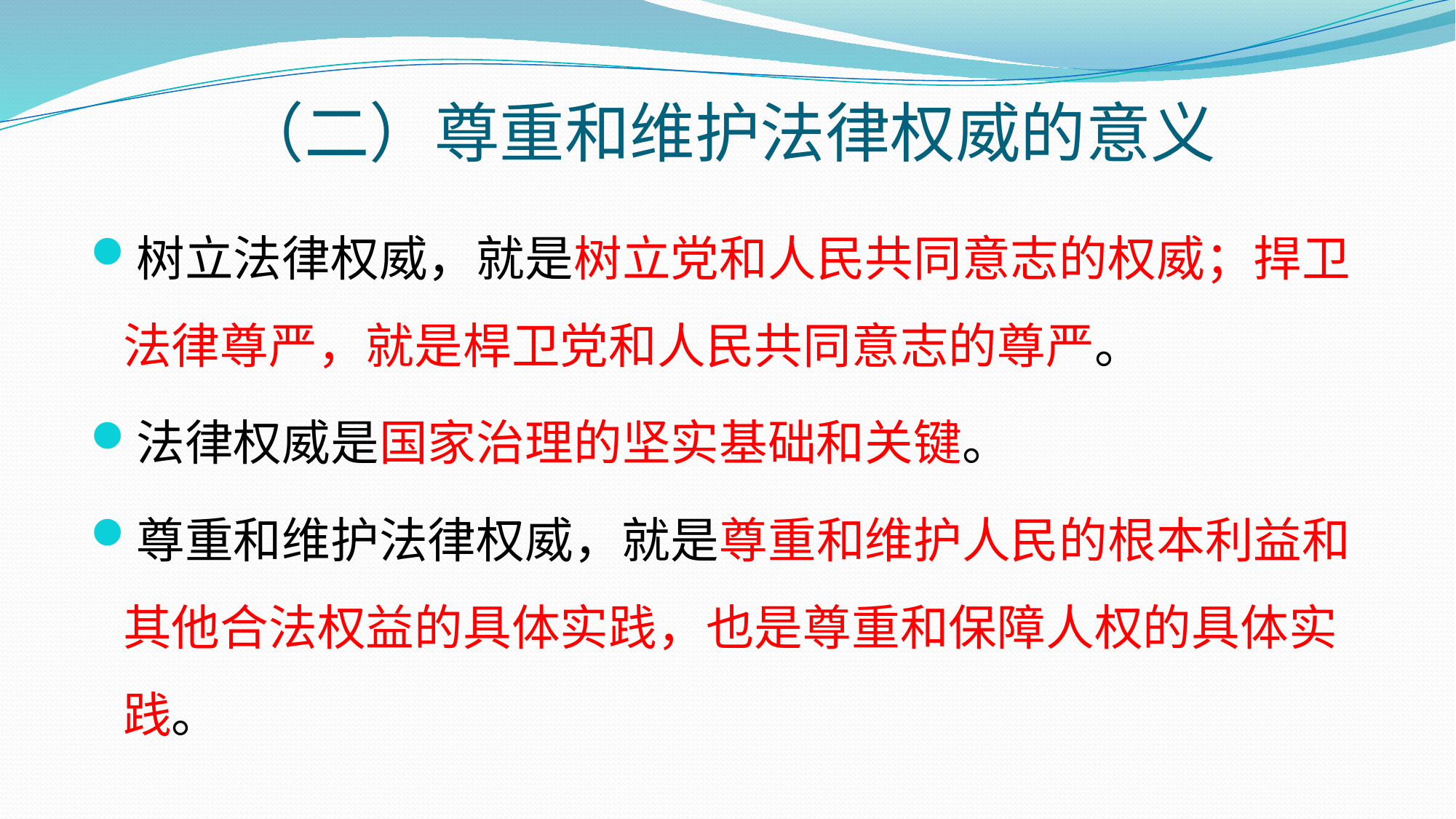

# （二）尊重和维护法律权威的意义
树立法律权威，就是树立党和人民共同意志的权威；捍卫法律尊严，就是桿卫党和人民共同意志的尊严。
法律权威是国家治理的坚实基础和关键。
尊重和维护法律权威，就是尊重和维护人民的根本利益和其他合法权益的具体实践，也是尊重和保障人权的具体实践。